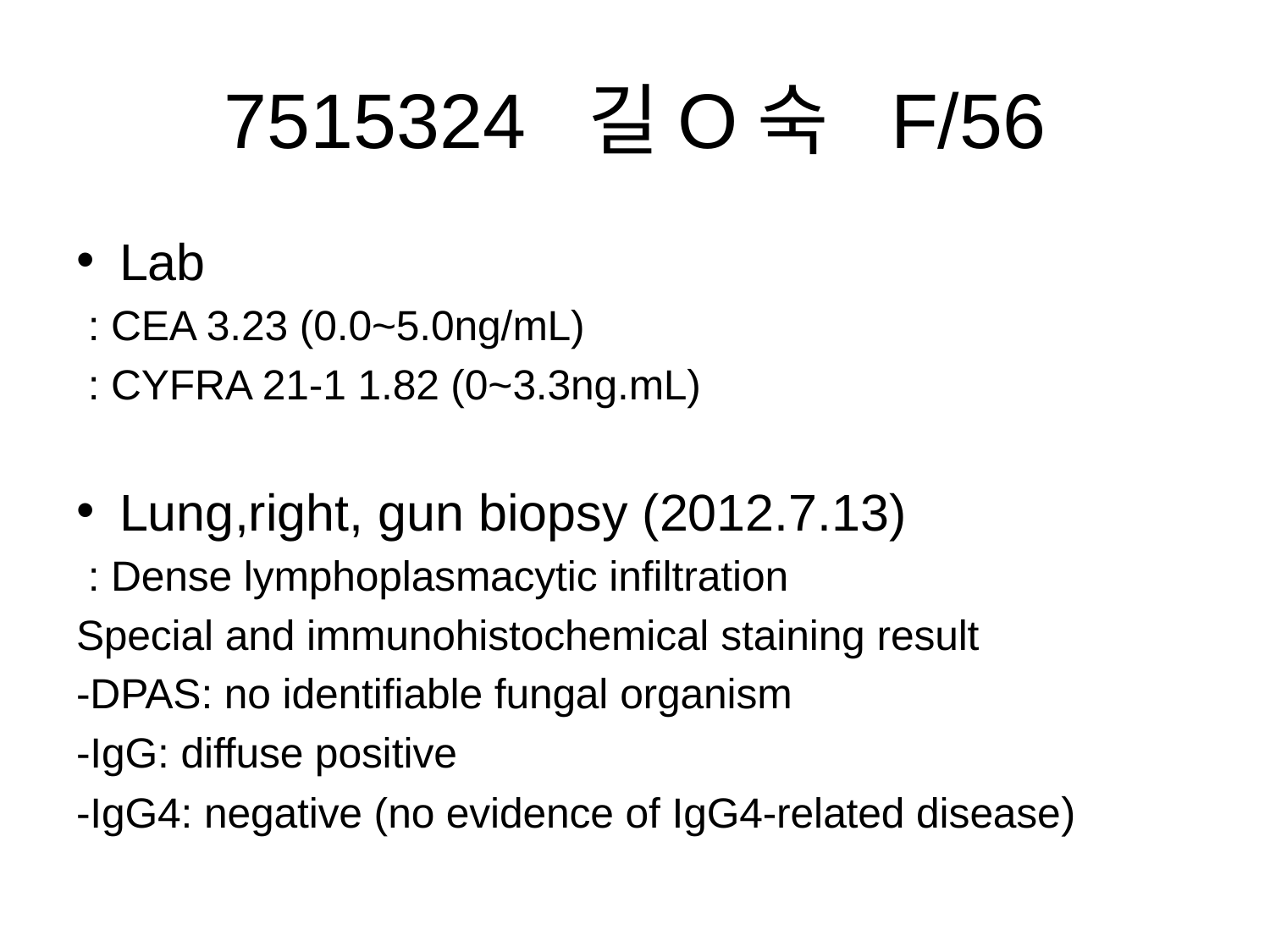

# 7515324  길O숙  F/56
Lab
 : CEA 3.23 (0.0~5.0ng/mL)
 : CYFRA 21-1 1.82 (0~3.3ng.mL)

Lung,right, gun biopsy (2012.7.13)
 : Dense lymphoplasmacytic infiltration
Special and immunohistochemical staining result
-DPAS: no identifiable fungal organism
-IgG: diffuse positive
-IgG4: negative (no evidence of IgG4-related disease)